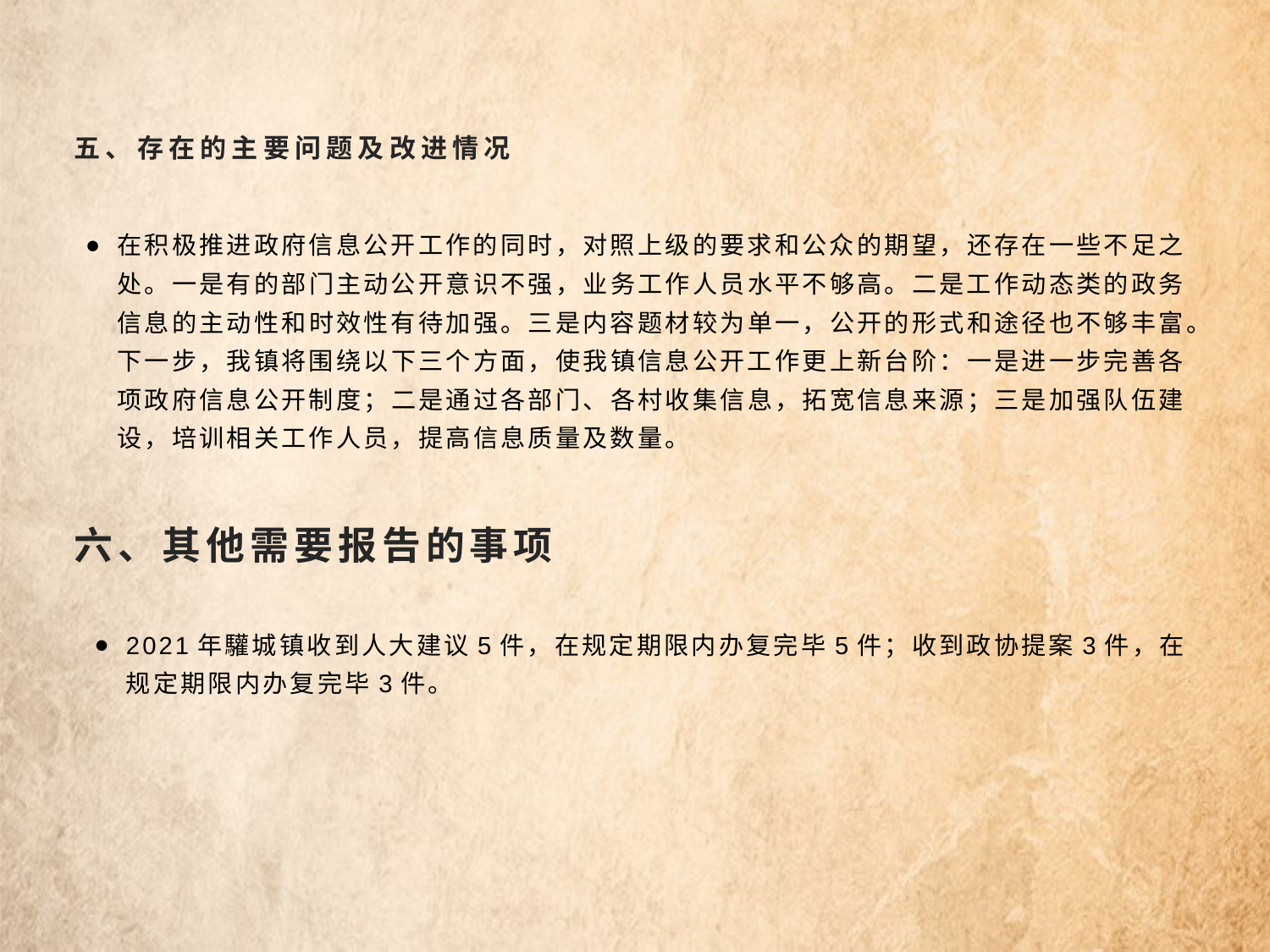

# 五、存在的主要问题及改进情况
在积极推进政府信息公开工作的同时，对照上级的要求和公众的期望，还存在一些不足之处。一是有的部门主动公开意识不强，业务工作人员水平不够高。二是工作动态类的政务信息的主动性和时效性有待加强。三是内容题材较为单一，公开的形式和途径也不够丰富。下一步，我镇将围绕以下三个方面，使我镇信息公开工作更上新台阶：一是进一步完善各项政府信息公开制度；二是通过各部门、各村收集信息，拓宽信息来源；三是加强队伍建设，培训相关工作人员，提高信息质量及数量。

六、其他需要报告的事项

2021年驩城镇收到人大建议5件，在规定期限内办复完毕5件；收到政协提案3件，在规定期限内办复完毕3件。